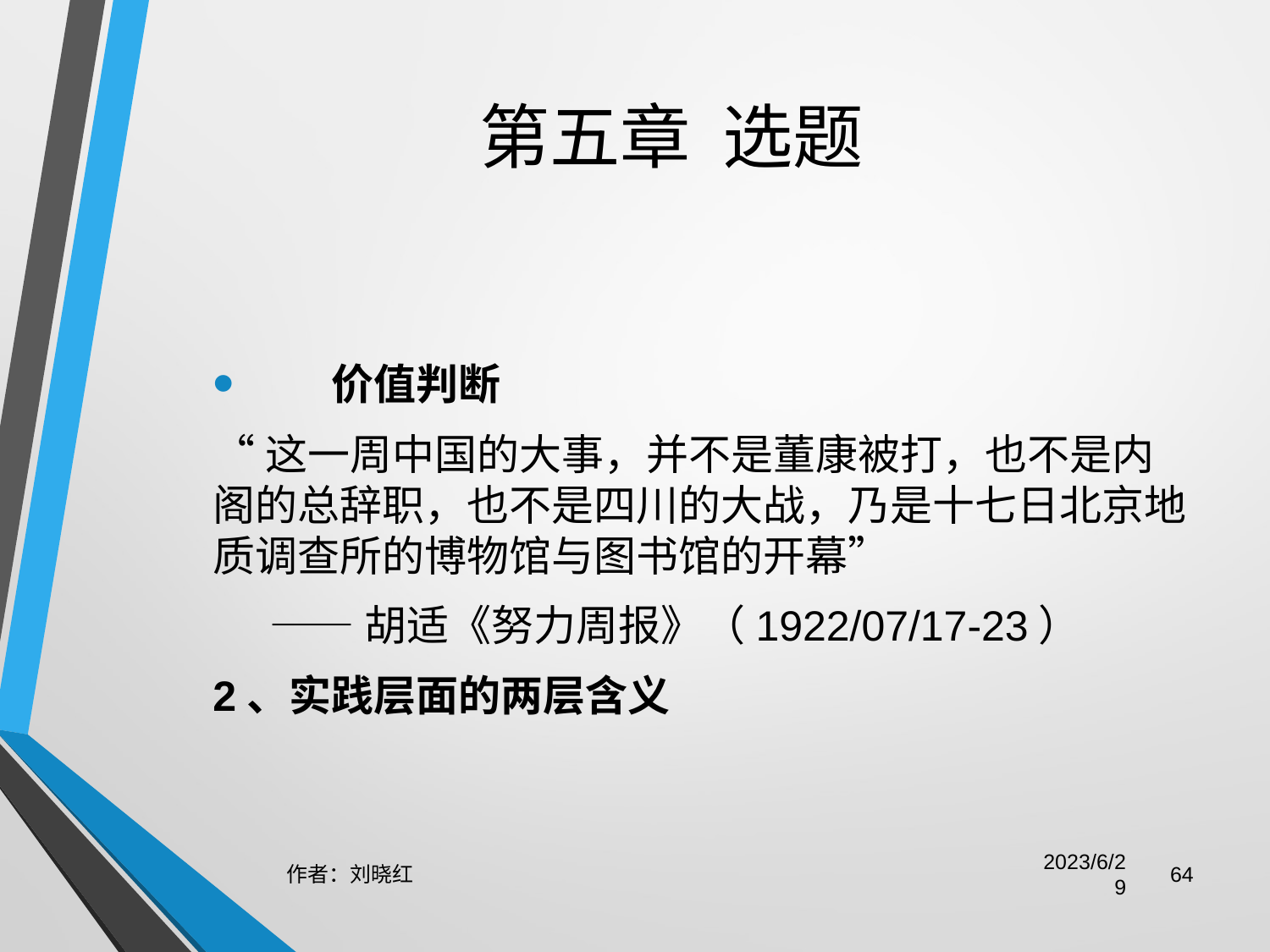

# 第五章  选题

 价值判断
“这一周中国的大事，并不是董康被打，也不是内阁的总辞职，也不是四川的大战，乃是十七日北京地质调查所的博物馆与图书馆的开幕”
      ——胡适《努力周报》（1922/07/17-23）
2、实践层面的两层含义

作者：刘晓红
2023/6/29
64